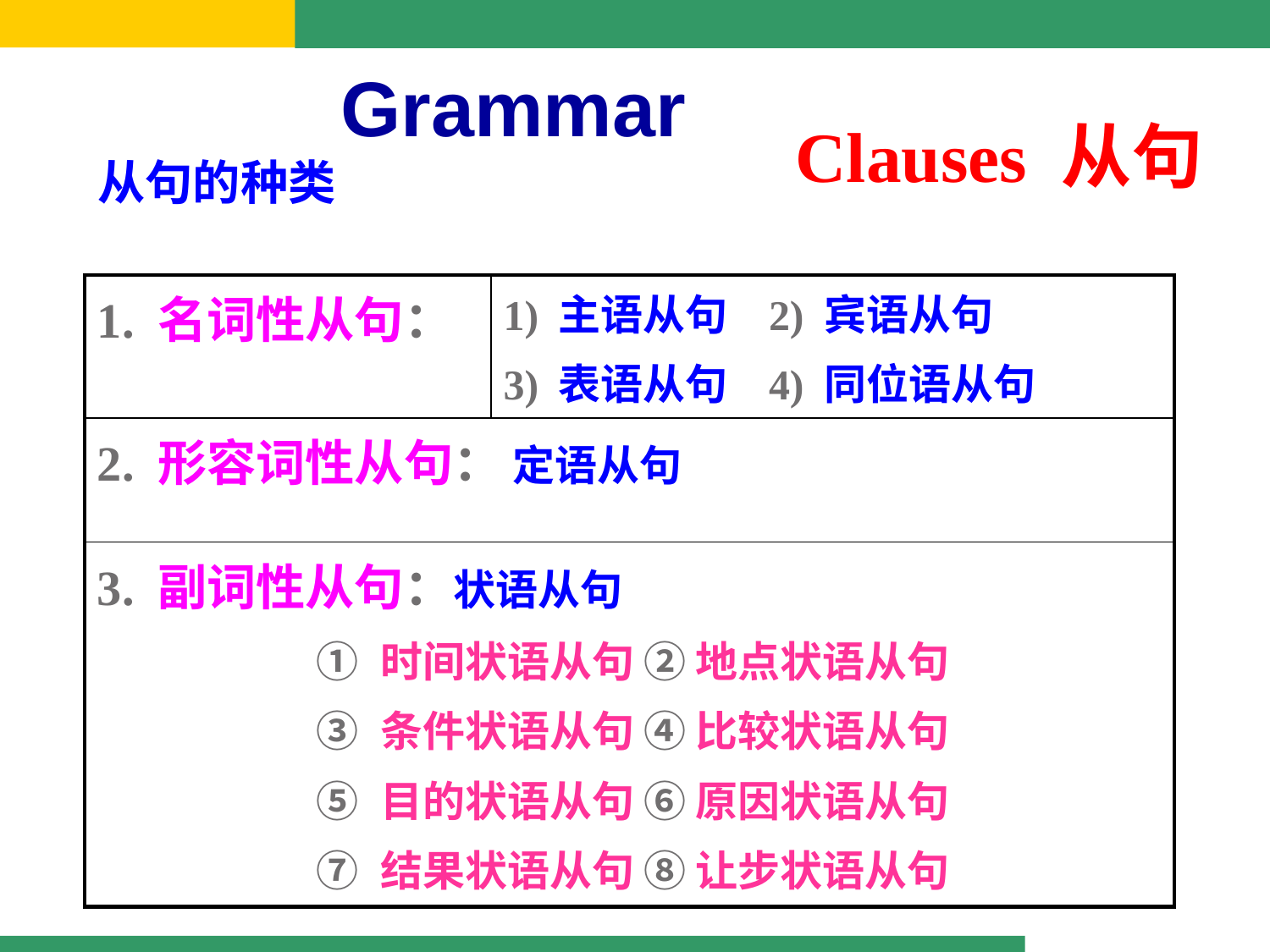

Grammar
Clauses 从句
从句的种类
| 1. 名词性从句： | 1) 主语从句 2) 宾语从句 3) 表语从句 4) 同位语从句 |
| --- | --- |
| 2. 形容词性从句： 定语从句 |  |
| 3. 副词性从句：状语从句 ① 时间状语从句 ② 地点状语从句 ③ 条件状语从句 ④ 比较状语从句 ⑤ 目的状语从句 ⑥ 原因状语从句 ⑦ 结果状语从句 ⑧ 让步状语从句 |  |